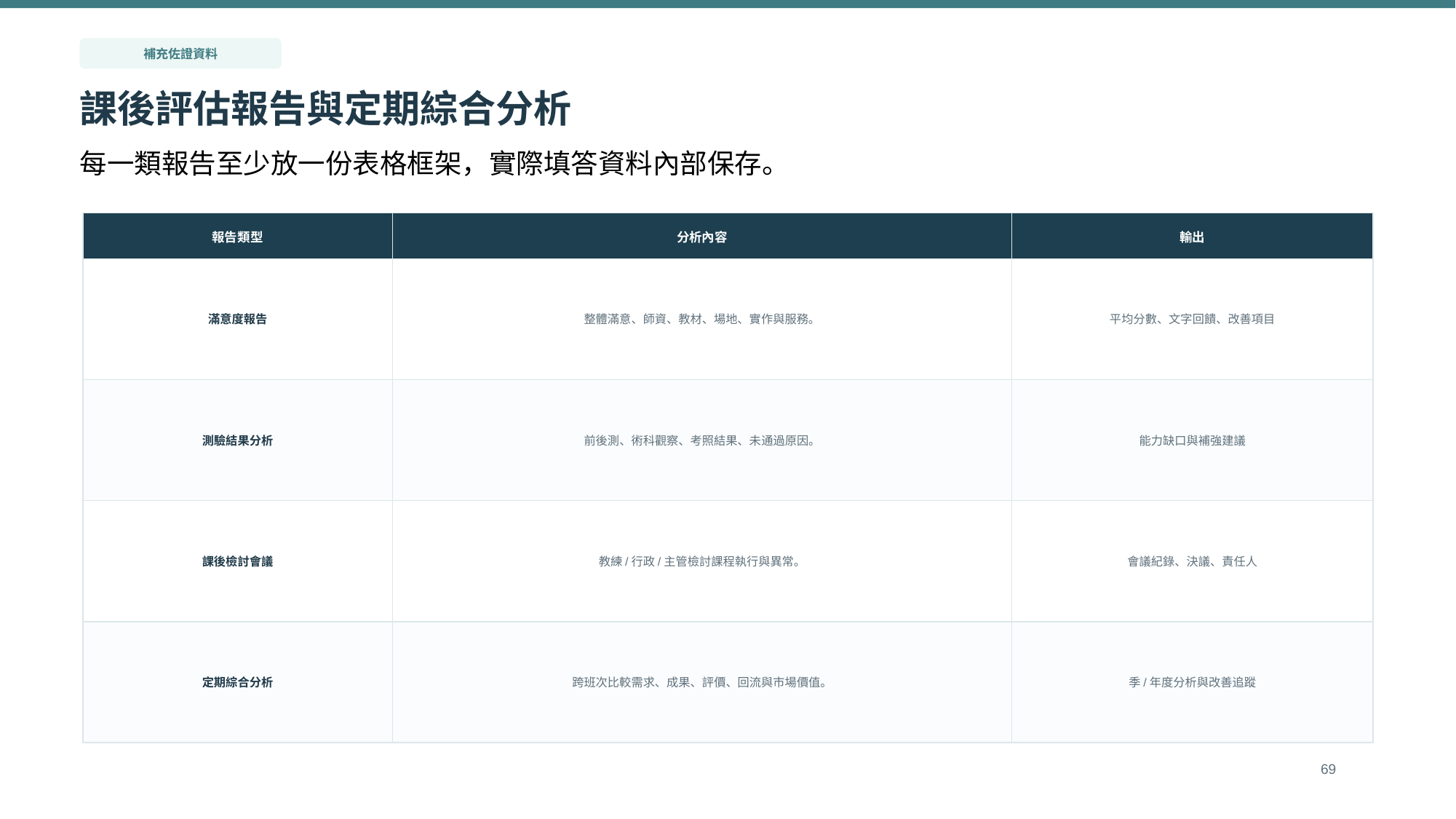

補充佐證資料
課後評估報告與定期綜合分析
每一類報告至少放一份表格框架，實際填答資料內部保存。
報告類型
分析內容
輸出
滿意度報告
整體滿意、師資、教材、場地、實作與服務。
平均分數、文字回饋、改善項目
測驗結果分析
前後測、術科觀察、考照結果、未通過原因。
能力缺口與補強建議
課後檢討會議
教練/行政/主管檢討課程執行與異常。
會議紀錄、決議、責任人
定期綜合分析
跨班次比較需求、成果、評價、回流與市場價值。
季/年度分析與改善追蹤
69